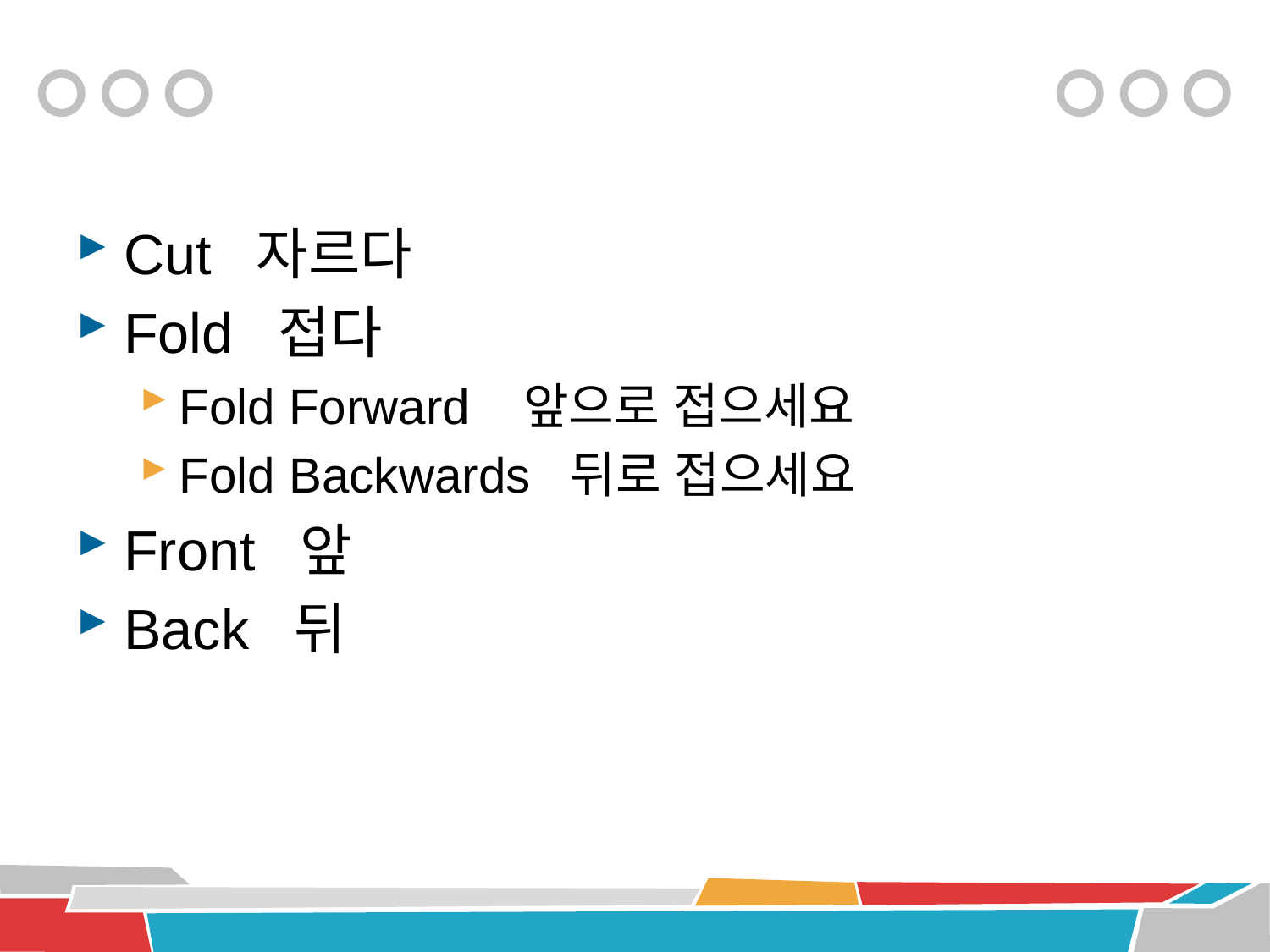

#
Cut  자르다
Fold  접다
Fold Forward   앞으로 접으세요
Fold Backwards  뒤로 접으세요
Front  앞
Back  뒤